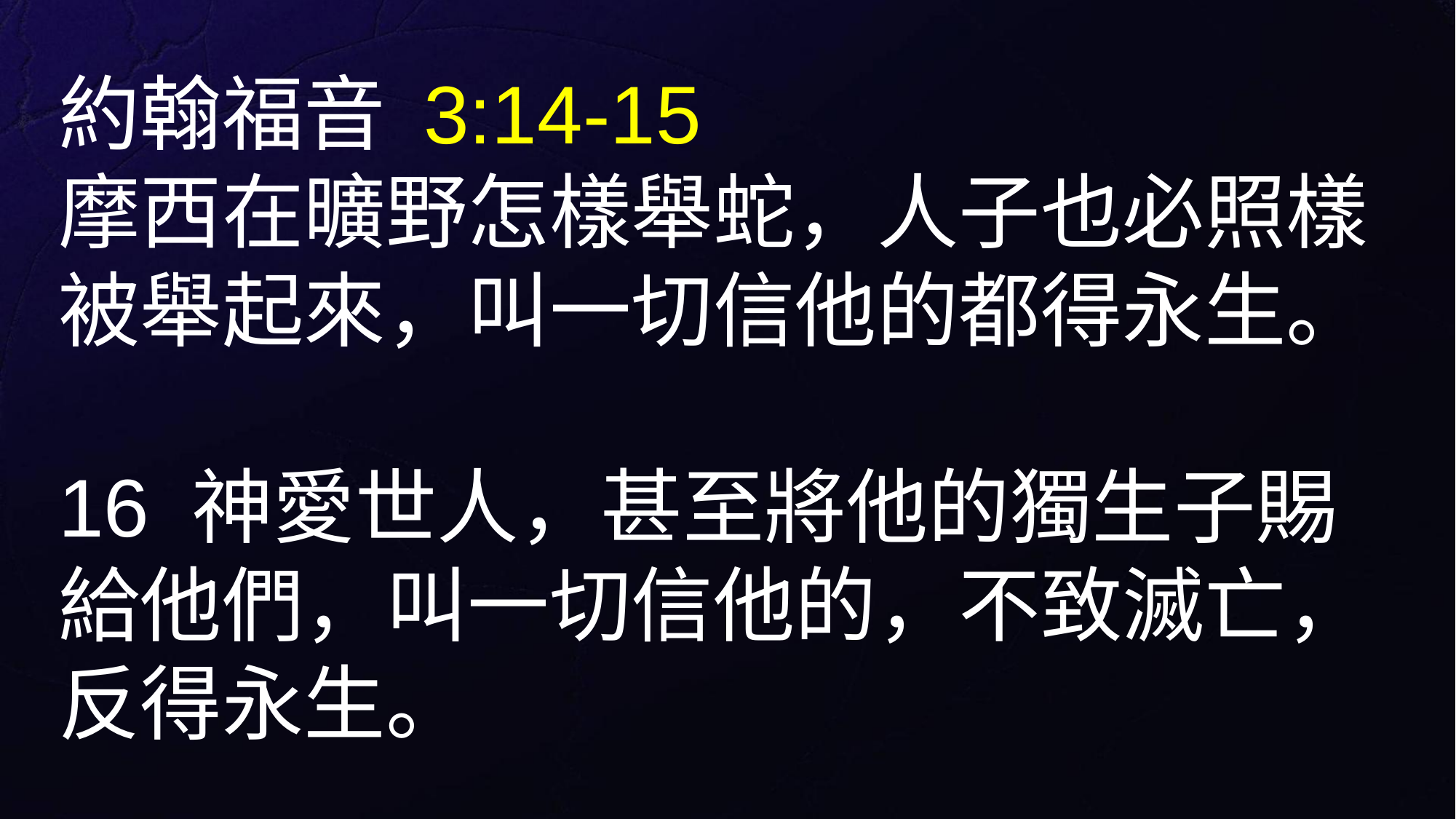

約翰福音 3:14-15
摩西在曠野怎樣舉蛇，人子也必照樣被舉起來，叫一切信他的都得永生。

16 神愛世人，甚至將他的獨生子賜給他們，叫一切信他的，不致滅亡，反得永生。